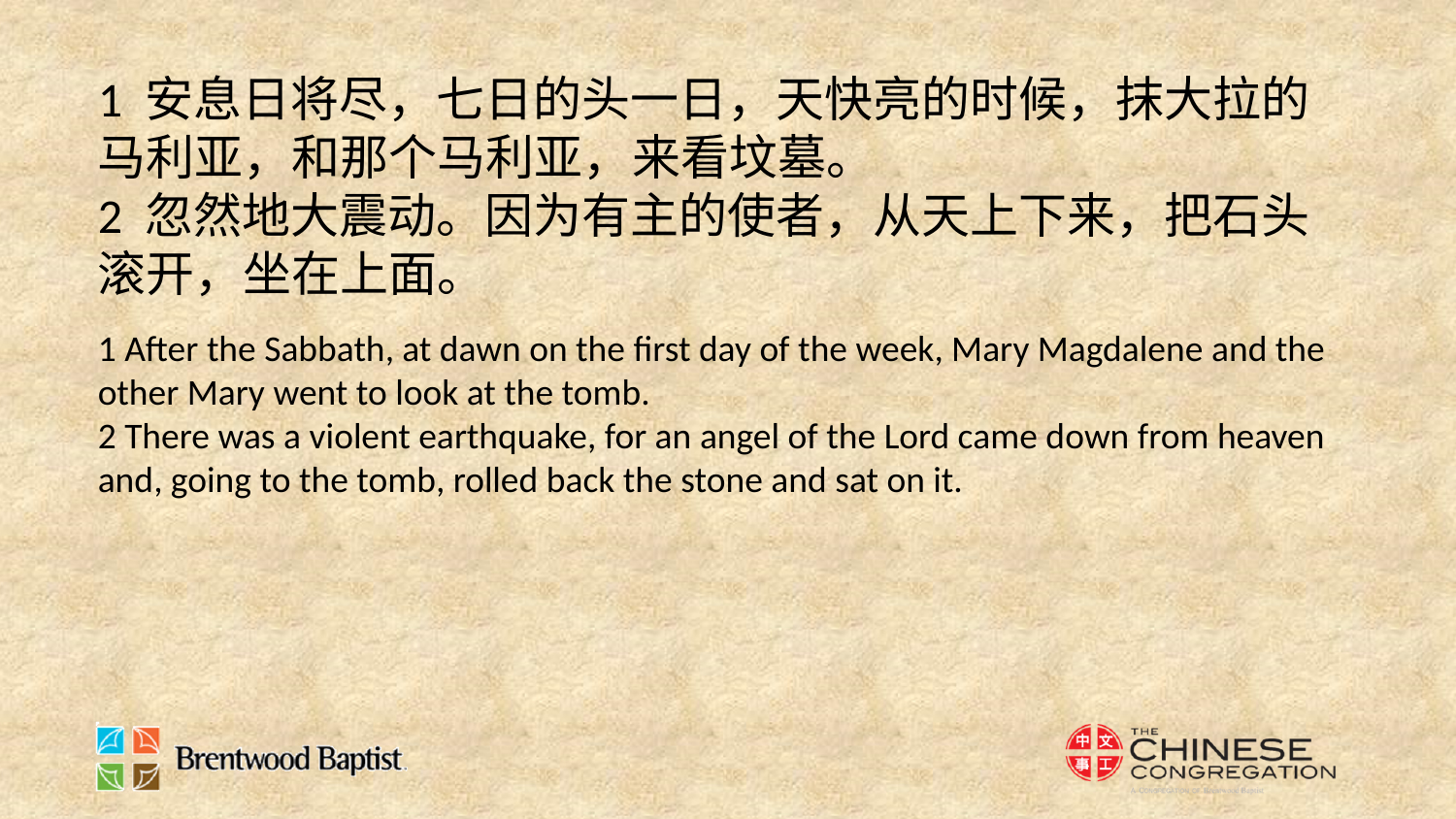

1 安息日将尽，七日的头一日，天快亮的时候，抹大拉的马利亚，和那个马利亚，来看坟墓。
2 忽然地大震动。因为有主的使者，从天上下来，把石头滚开，坐在上面。

1 After the Sabbath, at dawn on the first day of the week, Mary Magdalene and the other Mary went to look at the tomb.
2 There was a violent earthquake, for an angel of the Lord came down from heaven and, going to the tomb, rolled back the stone and sat on it.